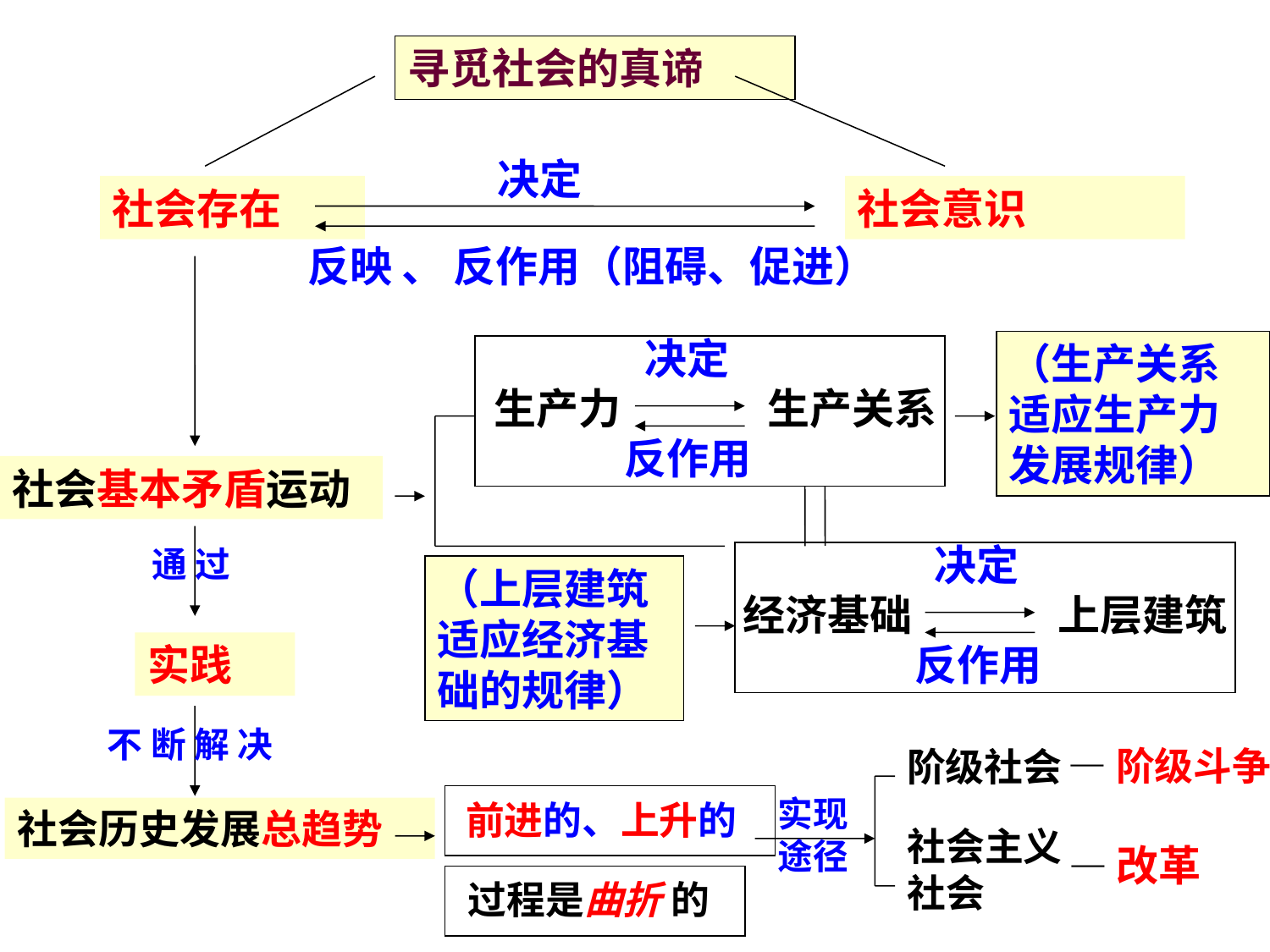

寻觅社会的真谛

决定
社会存在
社会意识

反映 、 反作用（阻碍、促进）

决定
（生产关系
适应生产力
发展规律）

生产力
生产关系

反作用

社会基本矛盾运动

决定
通 过

（上层建筑适应经济基础的规律）
经济基础
上层建筑

实践
反作用

不 断 解 决
—阶级斗争
阶级社会

实现
途径
前进的、上升的
社会历史发展总趋势
社会主义
社会
—改革

过程是曲折 的